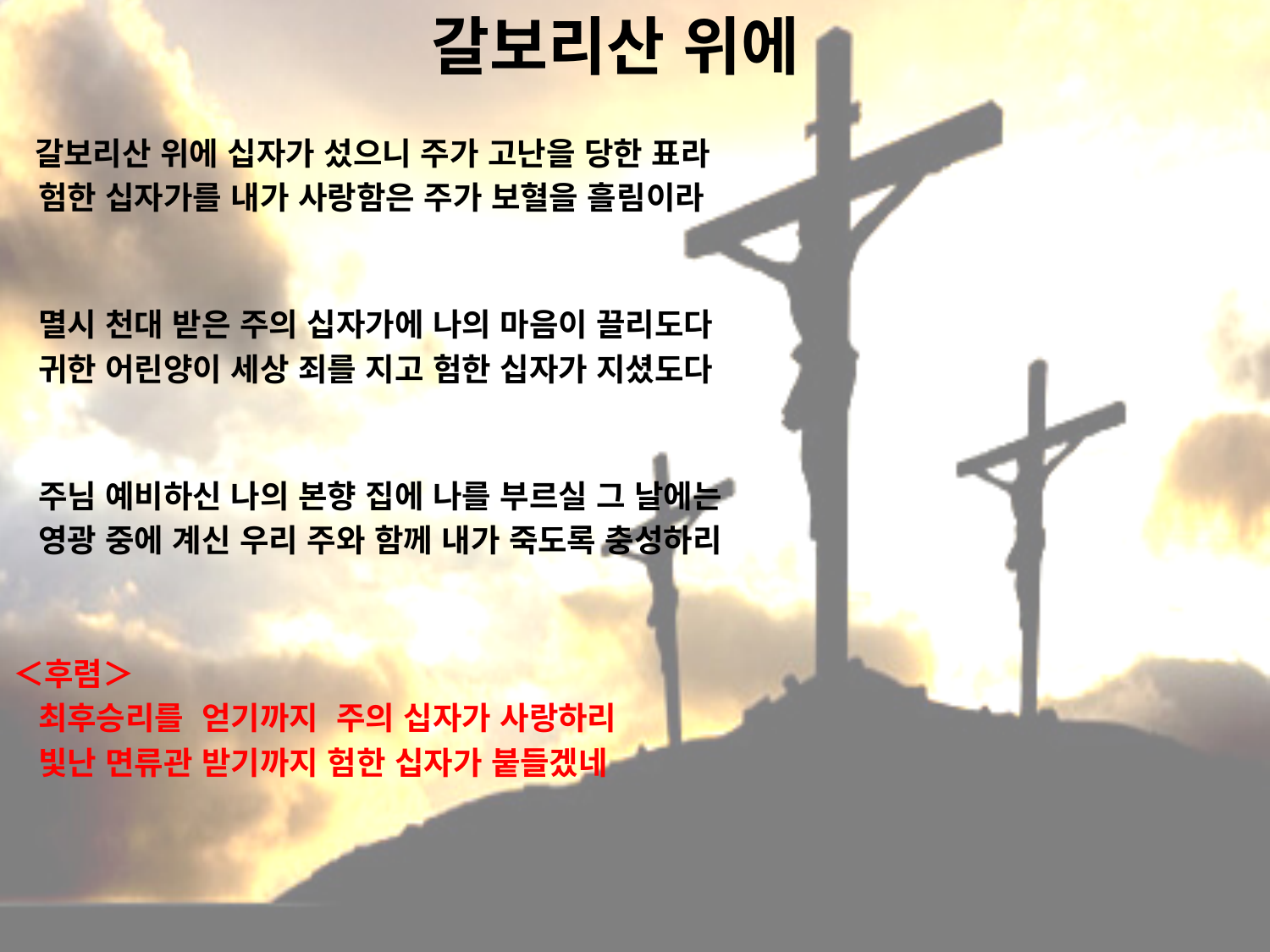

# 갈보리산 위에
  갈보리산 위에 십자가 섰으니 주가 고난을 당한 표라
  험한 십자가를 내가 사랑함은 주가 보혈을 흘림이라

  멸시 천대 받은 주의 십자가에 나의 마음이 끌리도다
  귀한 어린양이 세상 죄를 지고 험한 십자가 지셨도다

  주님 예비하신 나의 본향 집에 나를 부르실 그 날에는
  영광 중에 계신 우리 주와 함께 내가 죽도록 충성하리

＜후렴＞
  최후승리를  얻기까지  주의 십자가 사랑하리
  빛난 면류관 받기까지 험한 십자가 붙들겠네